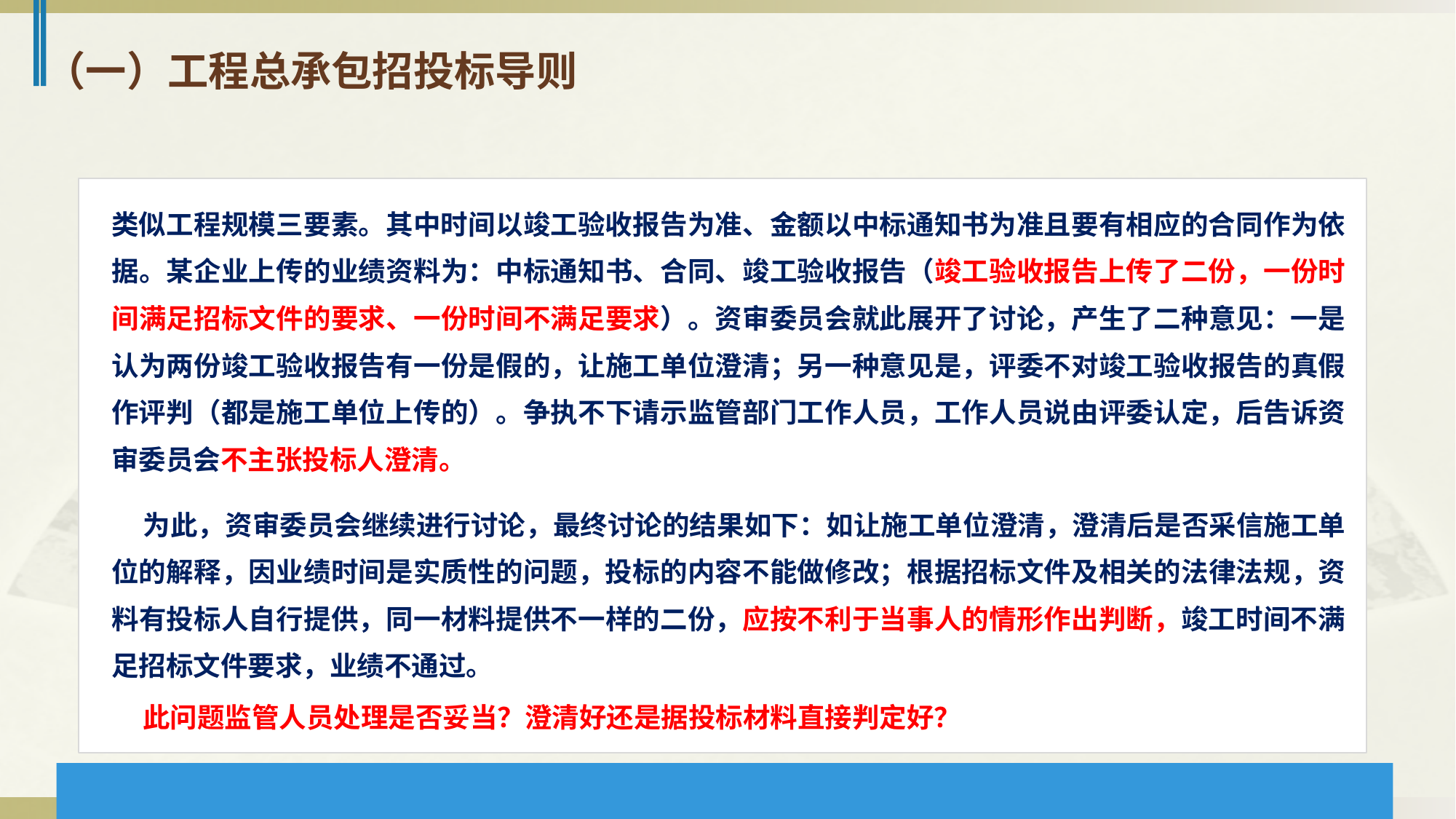

（一）工程总承包招投标导则

类似工程规模三要素。其中时间以竣工验收报告为准、金额以中标通知书为准且要有相应的合同作为依据。某企业上传的业绩资料为：中标通知书、合同、竣工验收报告（竣工验收报告上传了二份，一份时间满足招标文件的要求、一份时间不满足要求）。资审委员会就此展开了讨论，产生了二种意见：一是认为两份竣工验收报告有一份是假的，让施工单位澄清；另一种意见是，评委不对竣工验收报告的真假作评判（都是施工单位上传的）。争执不下请示监管部门工作人员，工作人员说由评委认定，后告诉资审委员会不主张投标人澄清。
    为此，资审委员会继续进行讨论，最终讨论的结果如下：如让施工单位澄清，澄清后是否采信施工单位的解释，因业绩时间是实质性的问题，投标的内容不能做修改；根据招标文件及相关的法律法规，资料有投标人自行提供，同一材料提供不一样的二份，应按不利于当事人的情形作出判断，竣工时间不满足招标文件要求，业绩不通过。
    此问题监管人员处理是否妥当？澄清好还是据投标材料直接判定好？